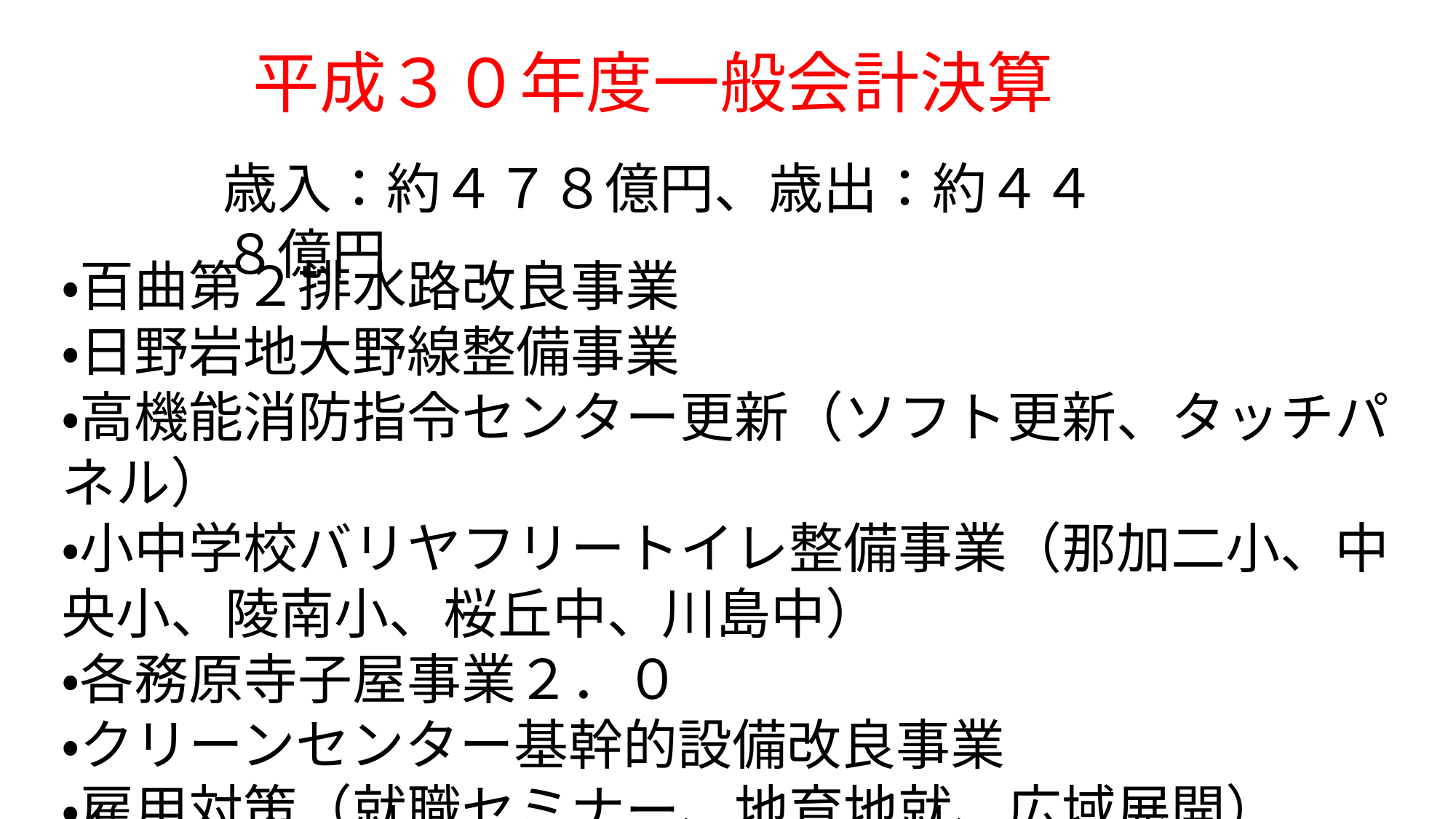

平成３０年度一般会計決算
歳入：約４７８億円、歳出：約４４８億円
・百曲第２排水路改良事業
・日野岩地大野線整備事業
・高機能消防指令センター更新（ソフト更新、タッチパネル）
・小中学校バリヤフリートイレ整備事業（那加二小、中央小、陵南小、桜丘中、川島中）
・各務原寺子屋事業２．０
・クリーンセンター基幹的設備改良事業
・雇用対策（就職セミナー、地育地就、広域展開）